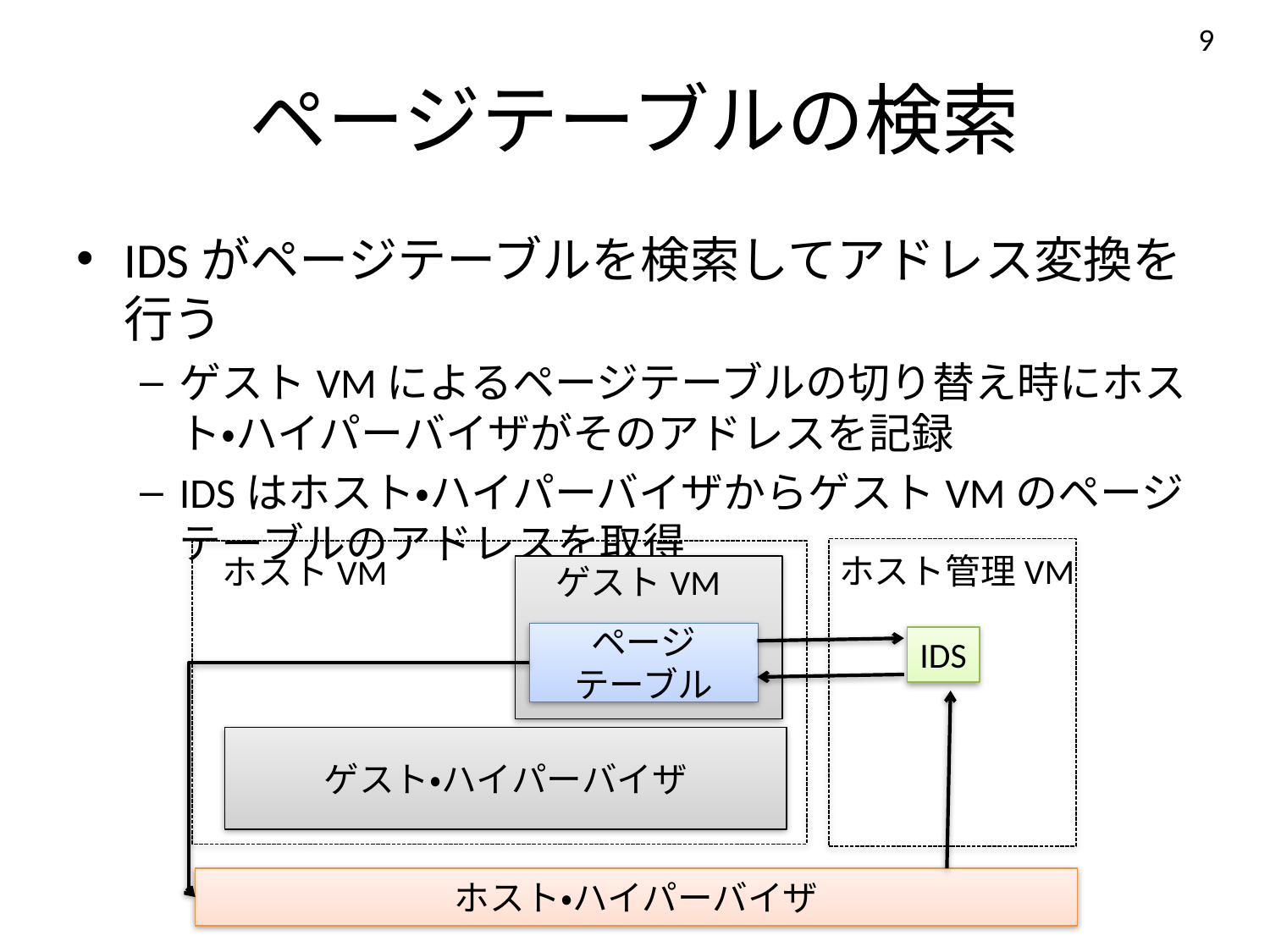

9
# ページテーブルの検索
IDSがページテーブルを検索してアドレス変換を行う
ゲストVMによるページテーブルの切り替え時にホスト・ハイパーバイザがそのアドレスを記録
IDSはホスト・ハイパーバイザからゲストVMのページテーブルのアドレスを取得
ホスト管理VMを右に描く

ホスト管理VM
ホストVM
ゲストVM

ページ
テーブル
IDS
ゲスト・ハイパーバイザ
ホスト・ハイパーバイザ